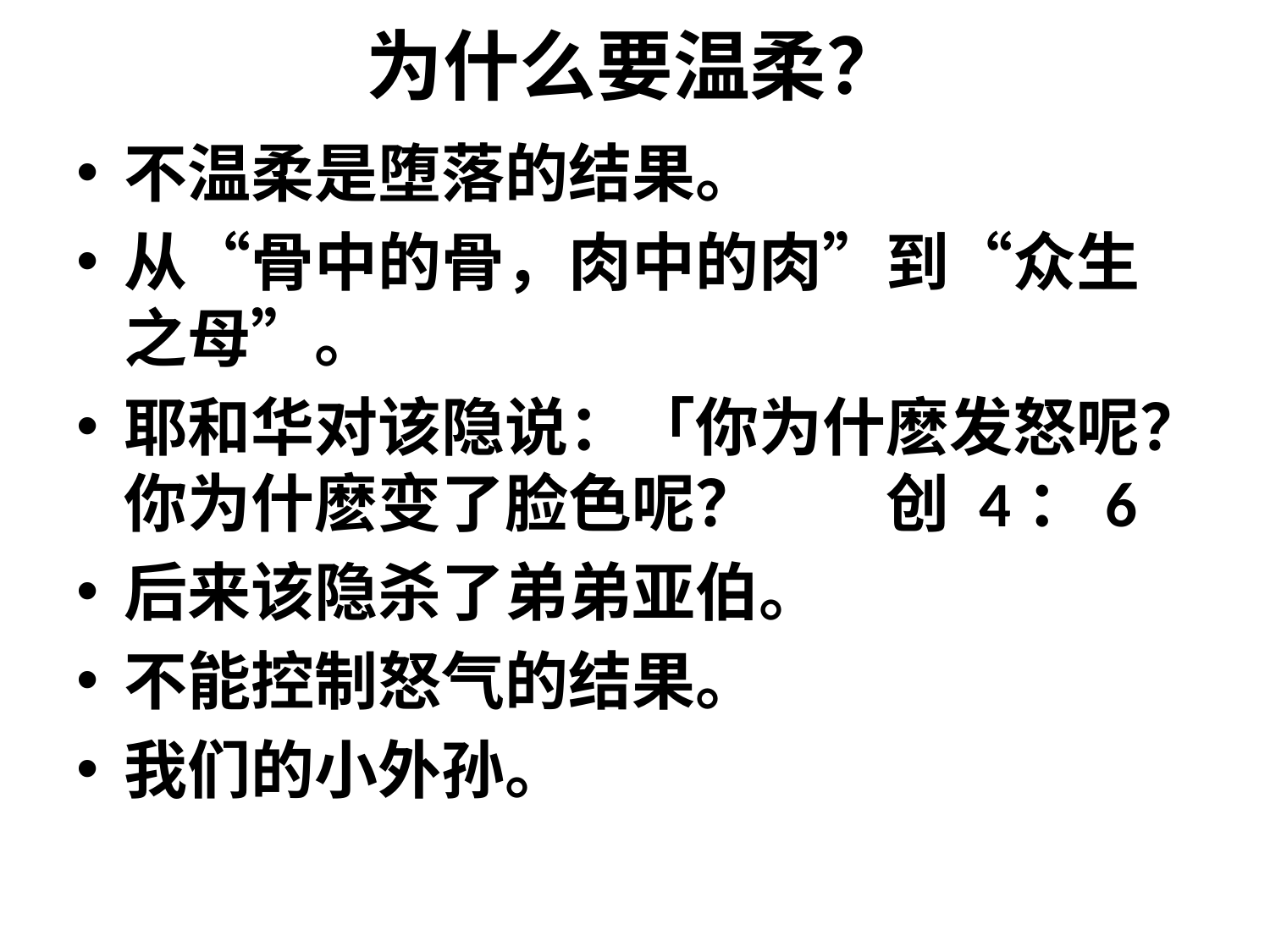

# 为什么要温柔？
不温柔是堕落的结果。
从“骨中的骨，肉中的肉”到“众生之母”。
耶和华对该隐说：「你为什麽发怒呢？你为什麽变了脸色呢？ 	创 4：6
后来该隐杀了弟弟亚伯。
不能控制怒气的结果。
我们的小外孙。